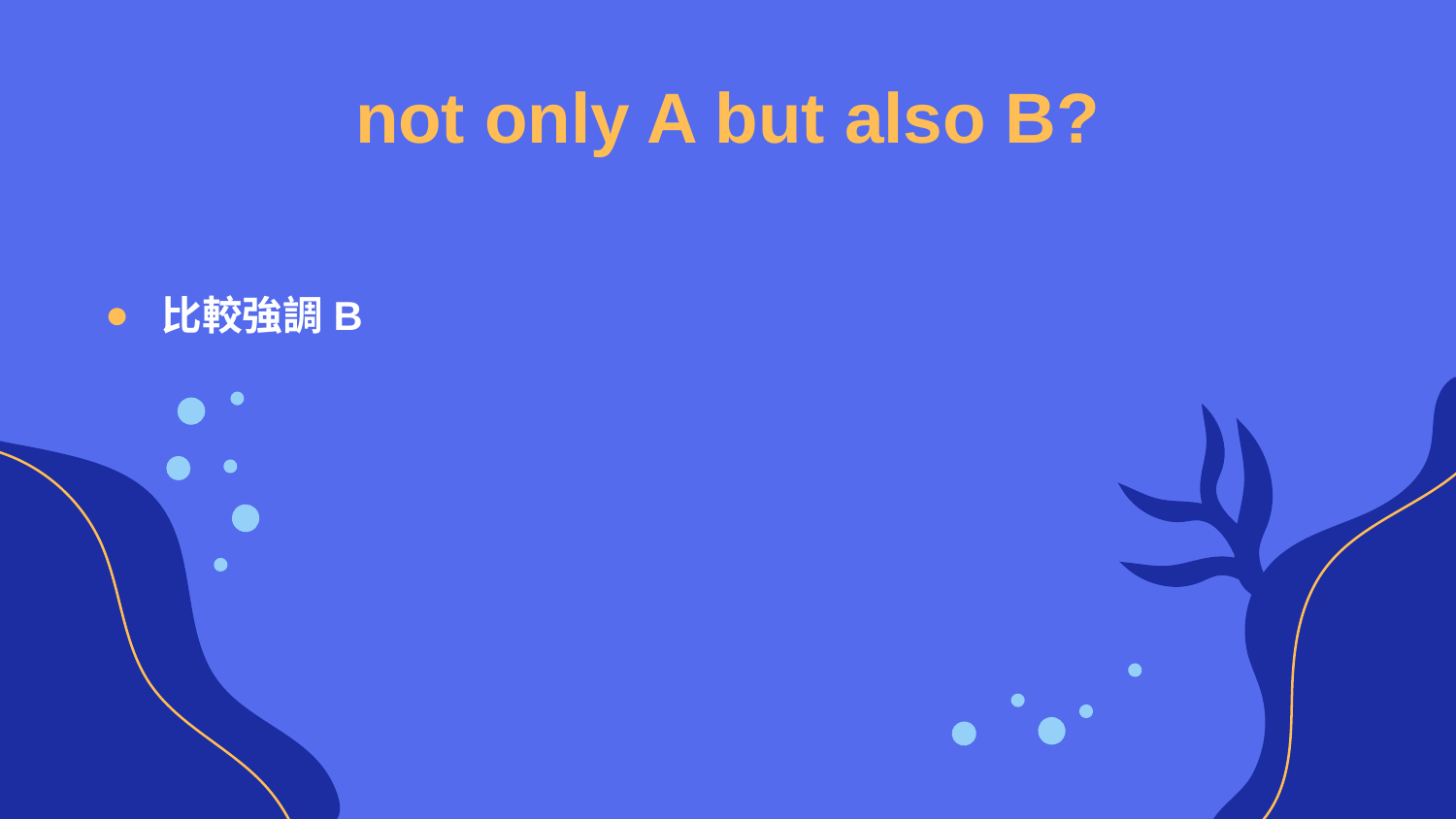

# not only A but also B?
比較強調B